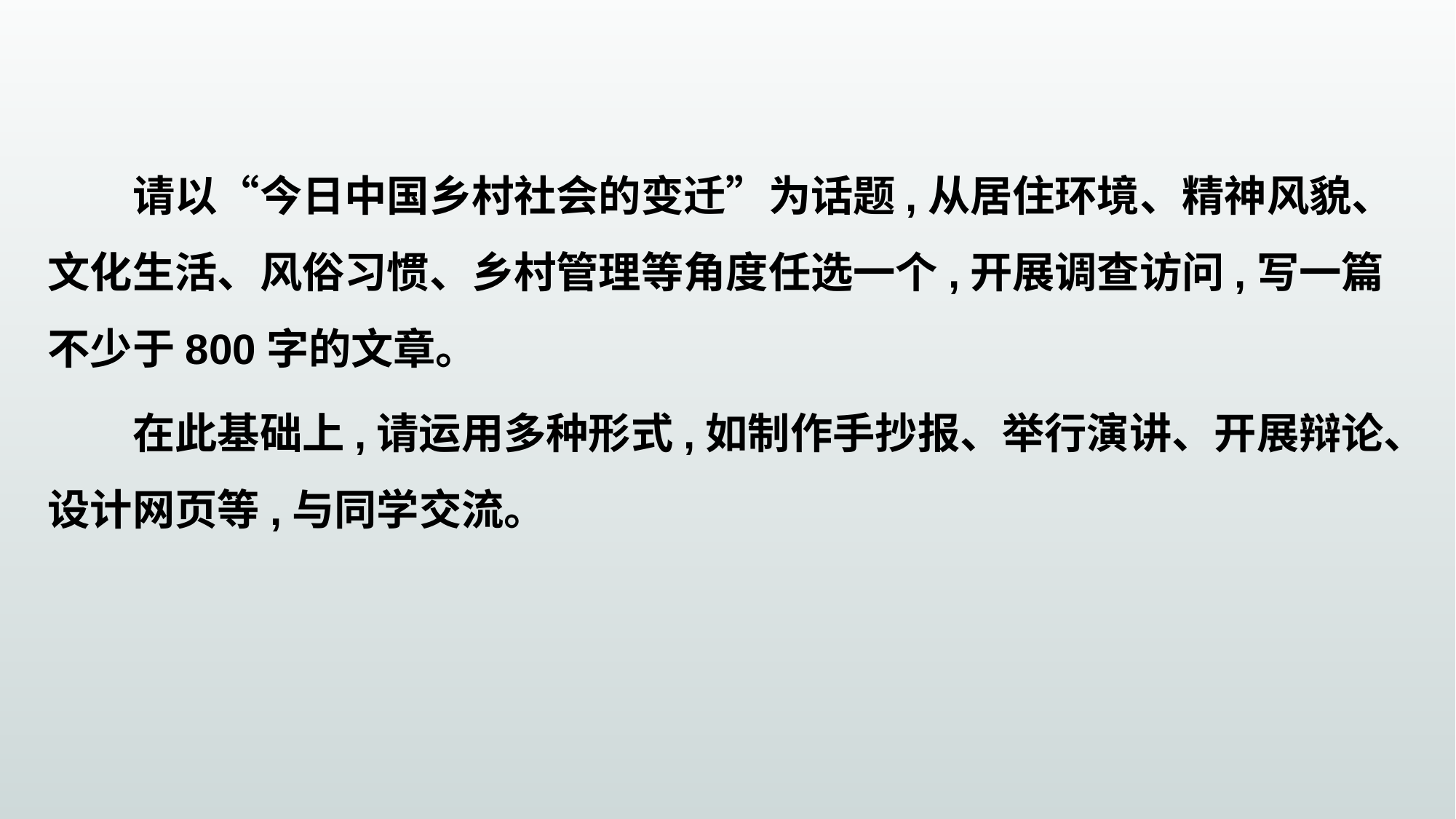

请以“今日中国乡村社会的变迁”为话题,从居住环境、精神风貌、文化生活、风俗习惯、乡村管理等角度任选一个,开展调查访问,写一篇不少于800字的文章。
　　在此基础上,请运用多种形式,如制作手抄报、举行演讲、开展辩论、设计网页等,与同学交流。